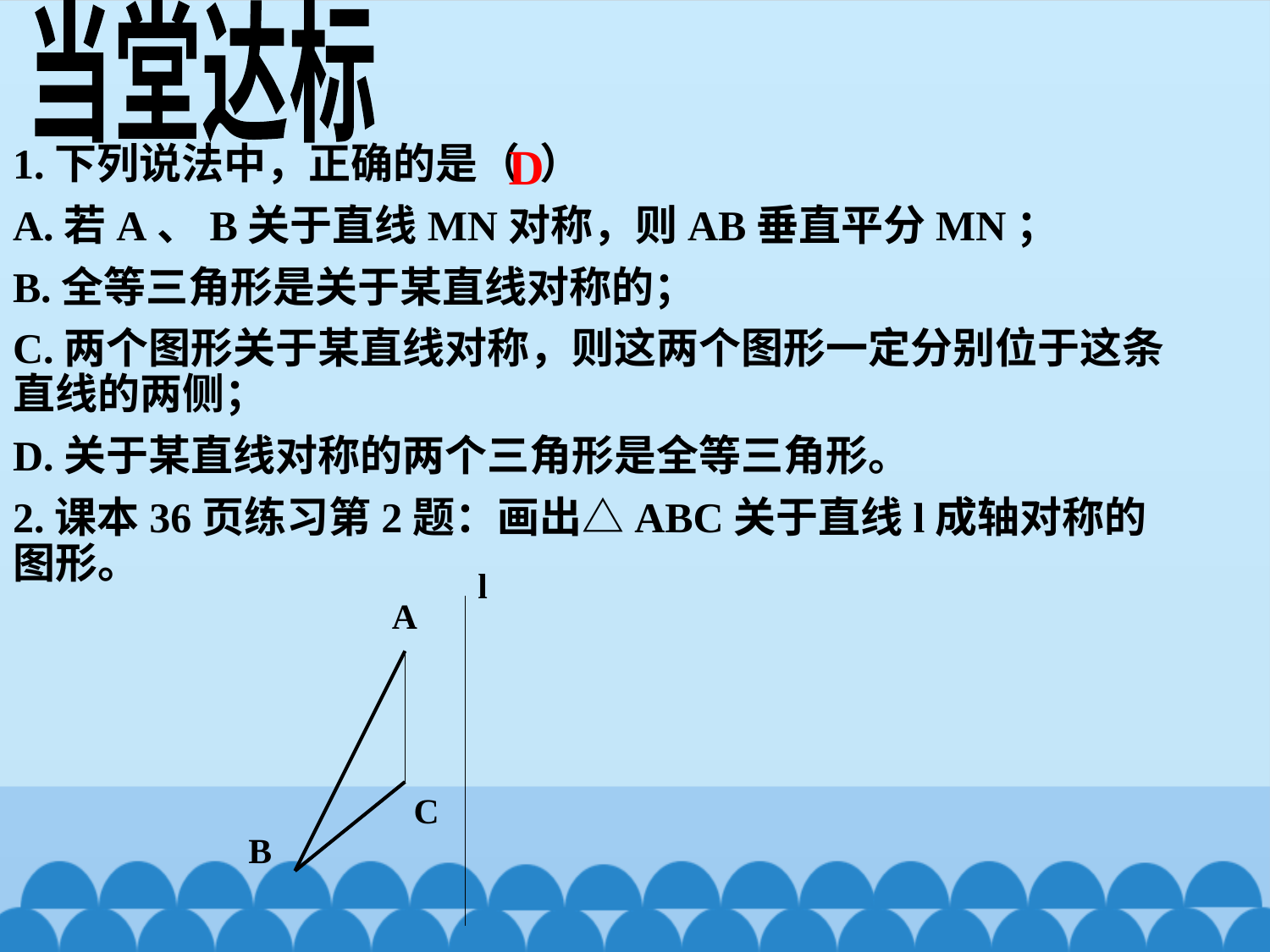

当堂达标
D
1.下列说法中，正确的是（  ）
A.若A、B关于直线MN对称，则AB垂直平分MN；
B.全等三角形是关于某直线对称的；
C.两个图形关于某直线对称，则这两个图形一定分别位于这条直线的两侧；
D.关于某直线对称的两个三角形是全等三角形。
2.课本36页练习第2题：画出△ABC关于直线l成轴对称的图形。
l
A
C
B